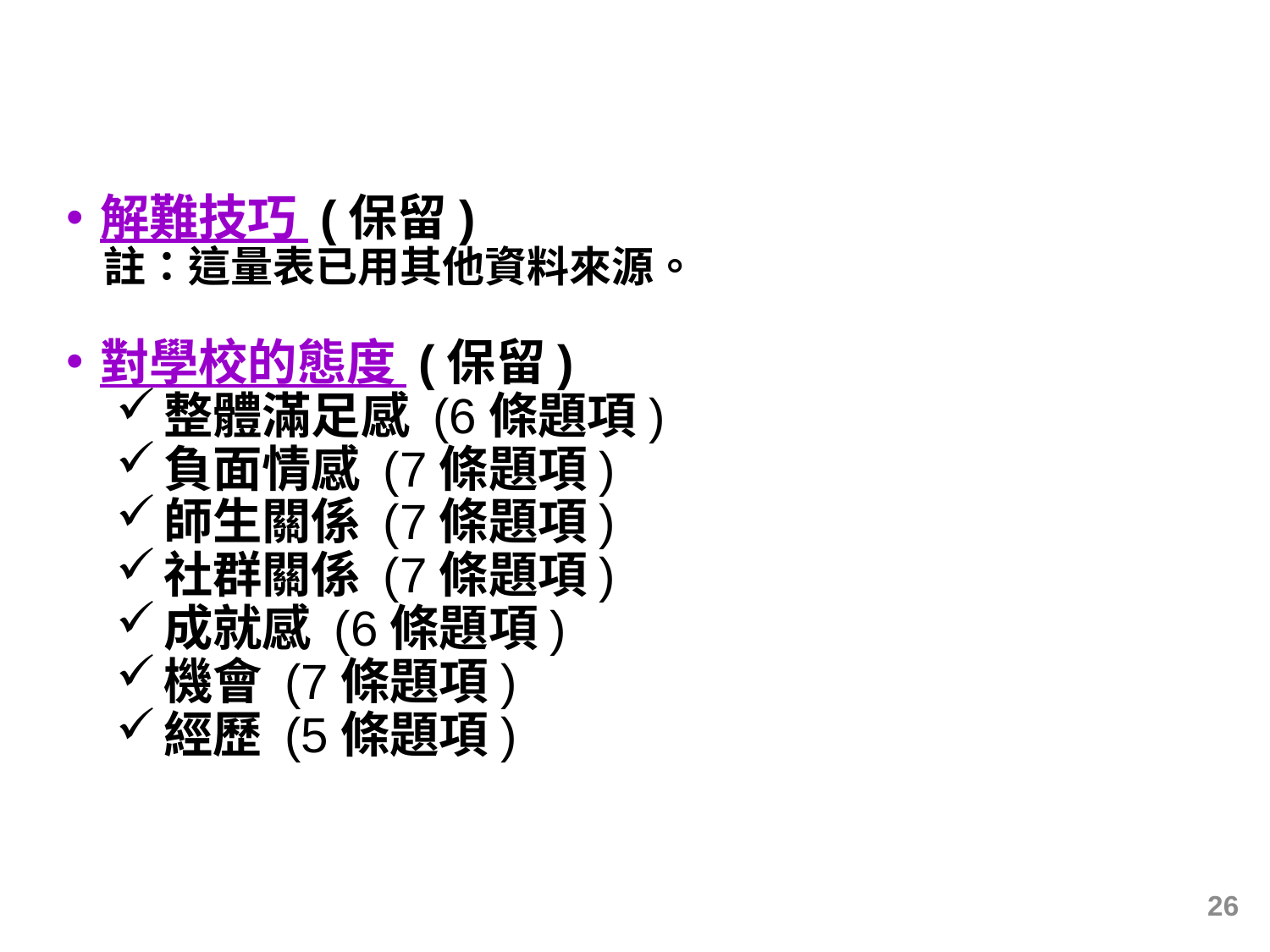

過去的量表和副量表: 小學
解難技巧 (保留)
註：這量表已用其他資料來源。

對學校的態度 (保留)
整體滿足感 (6條題項)
負面情感 (7條題項)
師生關係 (7條題項)
社群關係 (7條題項)
成就感 (6條題項)
機會 (7條題項)
經歷 (5條題項)

26